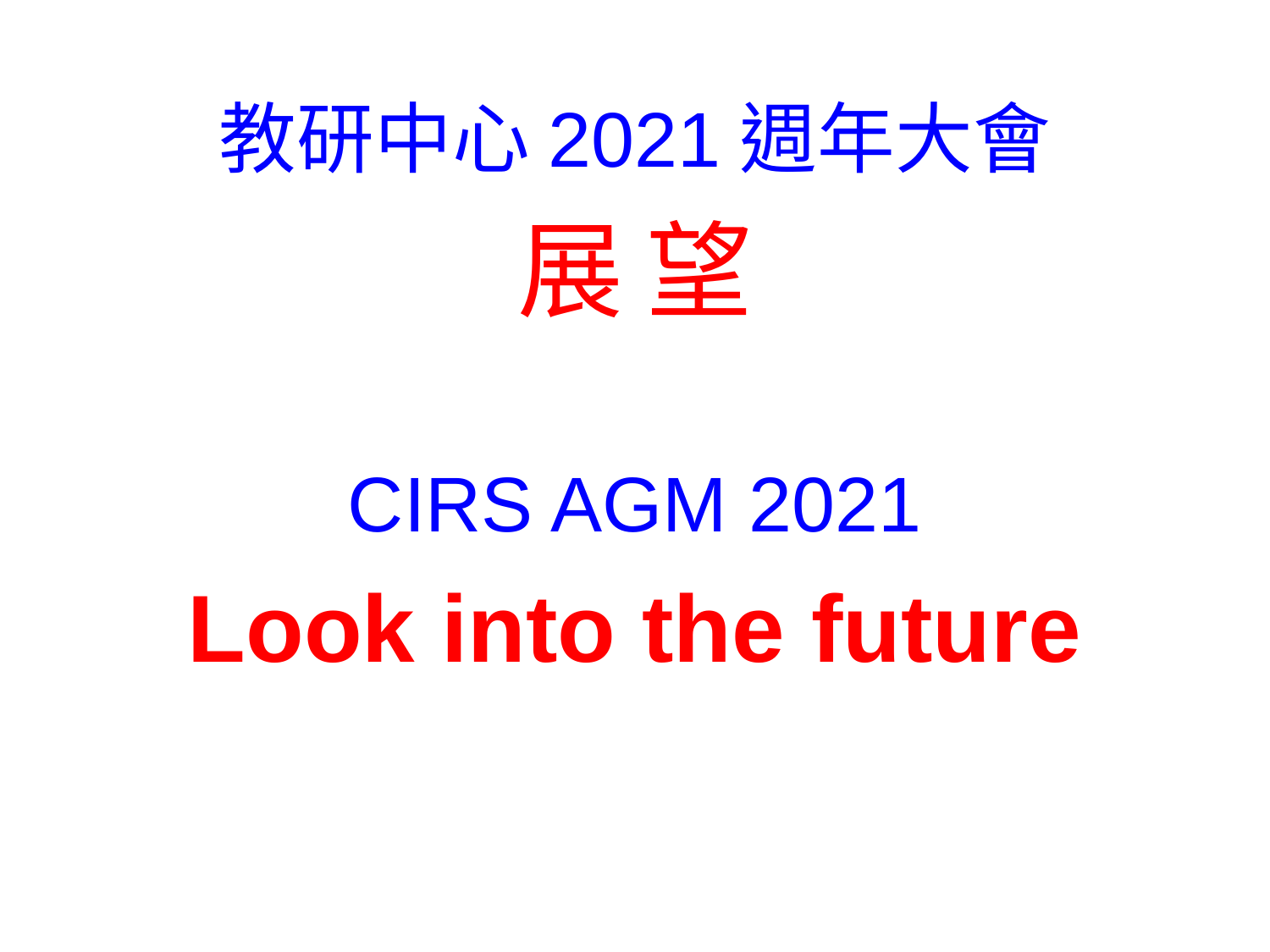

教研中心2021週年大會
展 望

CIRS AGM 2021
Look into the future